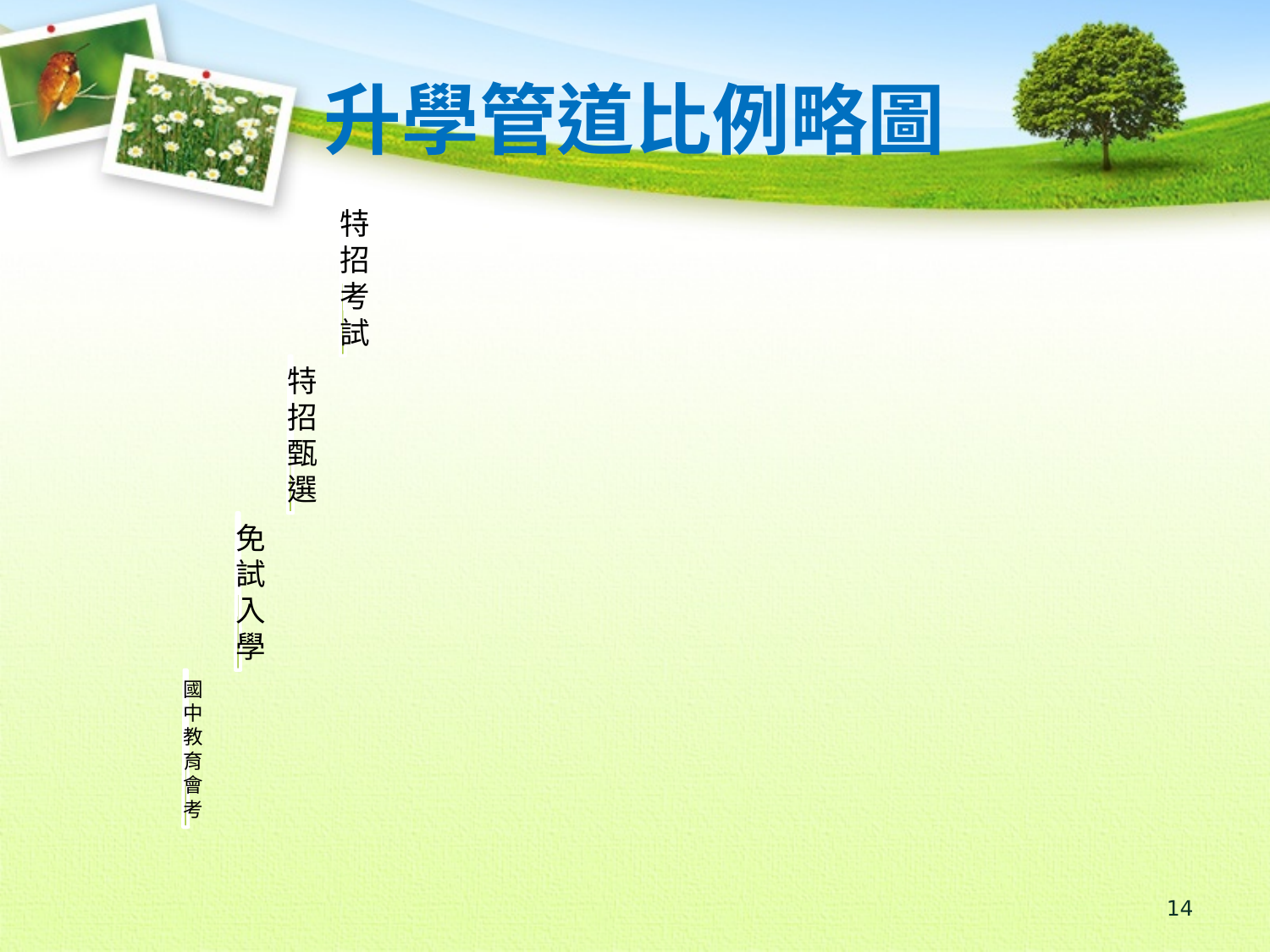

# 升學管道比例略圖
特招考試
特招甄選
免試入學
國中教育會考
14